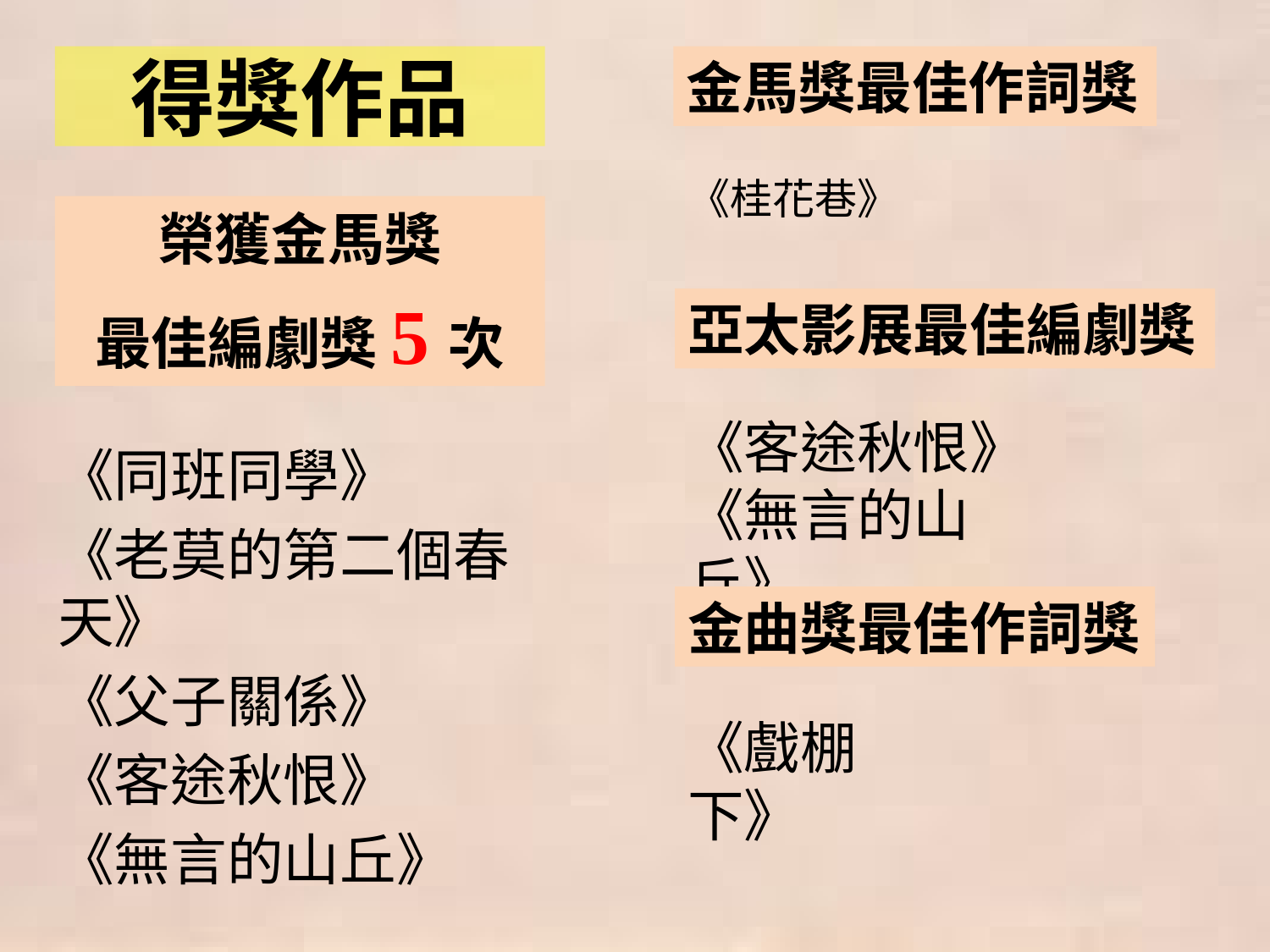

# 得獎作品
金馬獎最佳作詞獎
《桂花巷》
榮獲金馬獎
最佳編劇獎5次
亞太影展最佳編劇獎
《客途秋恨》《無言的山丘》
《同班同學》
《老莫的第二個春天》
《父子關係》
《客途秋恨》
《無言的山丘》
金曲獎最佳作詞獎
《戲棚下》